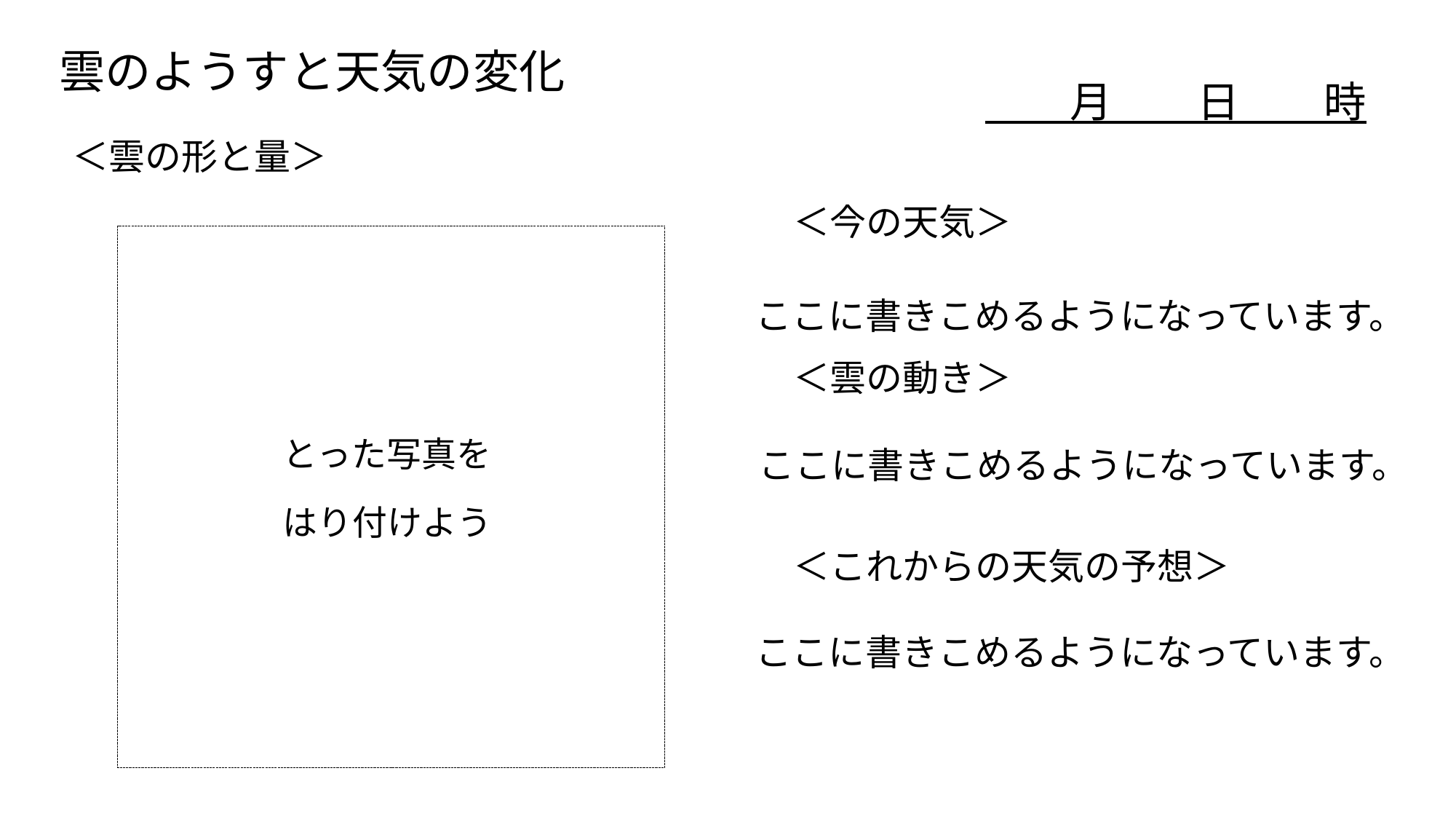

ここに書きこめるようになっています。

ここに書きこめるようになっています。

ここに書きこめるようになっています。